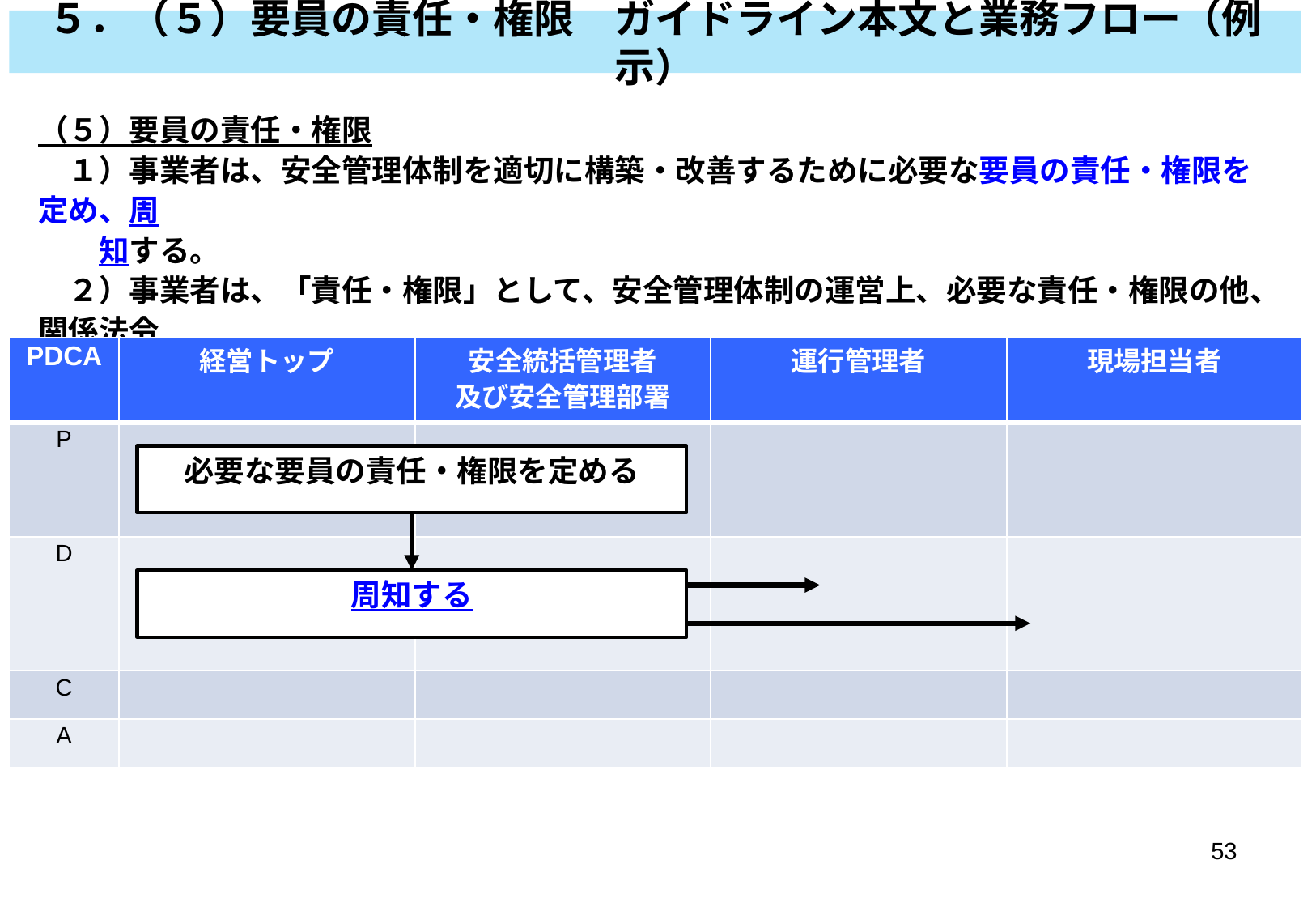

５．（５）要員の責任・権限　ガイドライン本文と業務フロー（例示）
（５）要員の責任・権限
　１）事業者は、安全管理体制を適切に構築・改善するために必要な要員の責任・権限を定め、周
　　知する。
　２）事業者は、「責任・権限」として、安全管理体制の運営上、必要な責任・権限の他、関係法令
　　等で定められている責任・権限を、必要とされる要員に与える。
| PDCA | 経営トップ | 安全統括管理者 及び安全管理部署 | 運行管理者 | 現場担当者 |
| --- | --- | --- | --- | --- |
| P |  |  |  |  |
| D |  |  |  |  |
| C |  |  |  |  |
| A |  |  |  |  |
必要な要員の責任・権限を定める
周知する
53